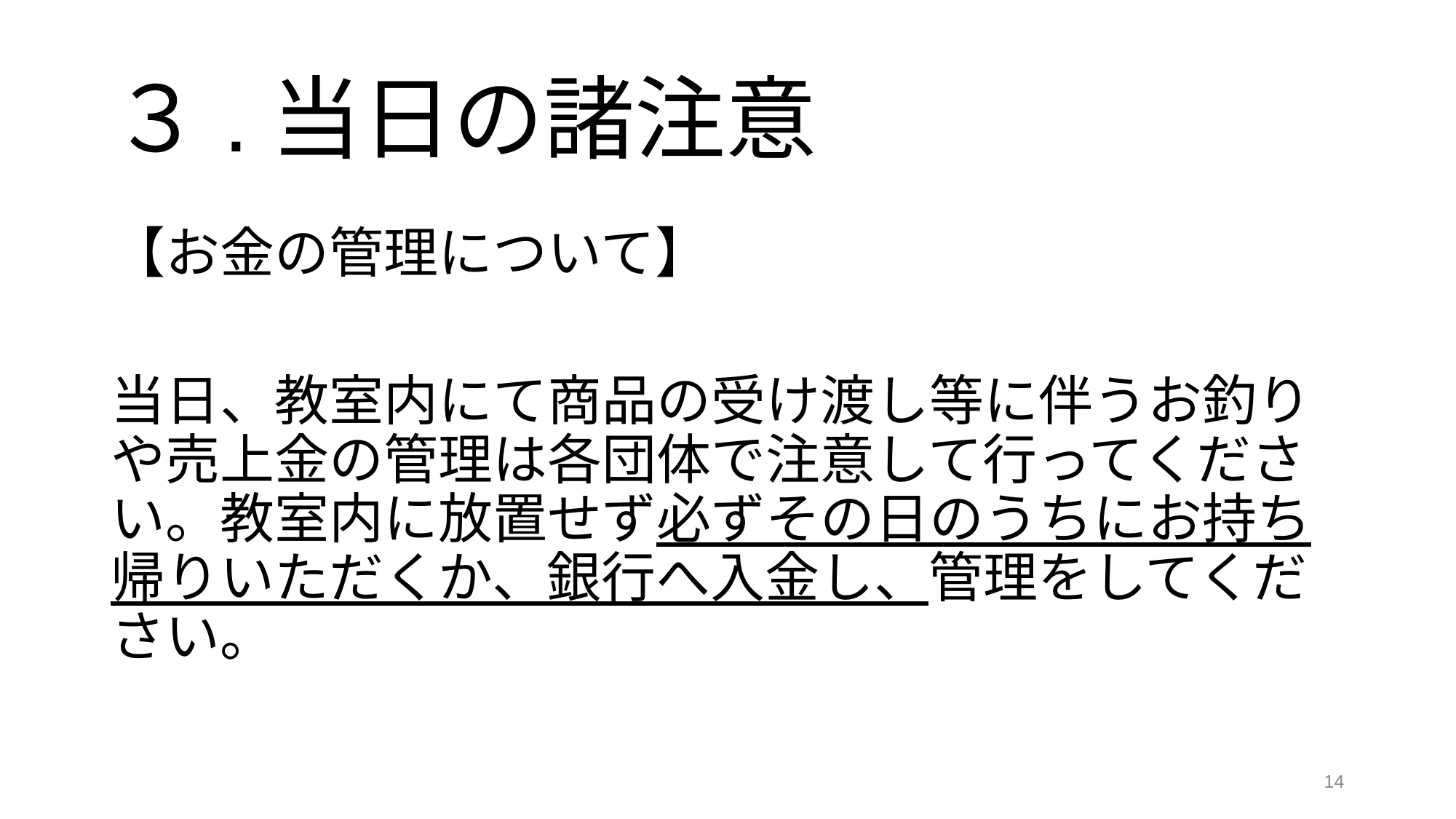

# ３.当日の諸注意
【お金の管理について】

当日、教室内にて商品の受け渡し等に伴うお釣りや売上金の管理は各団体で注意して行ってください。教室内に放置せず必ずその日のうちにお持ち帰りいただくか、銀行へ入金し、管理をしてください。
14